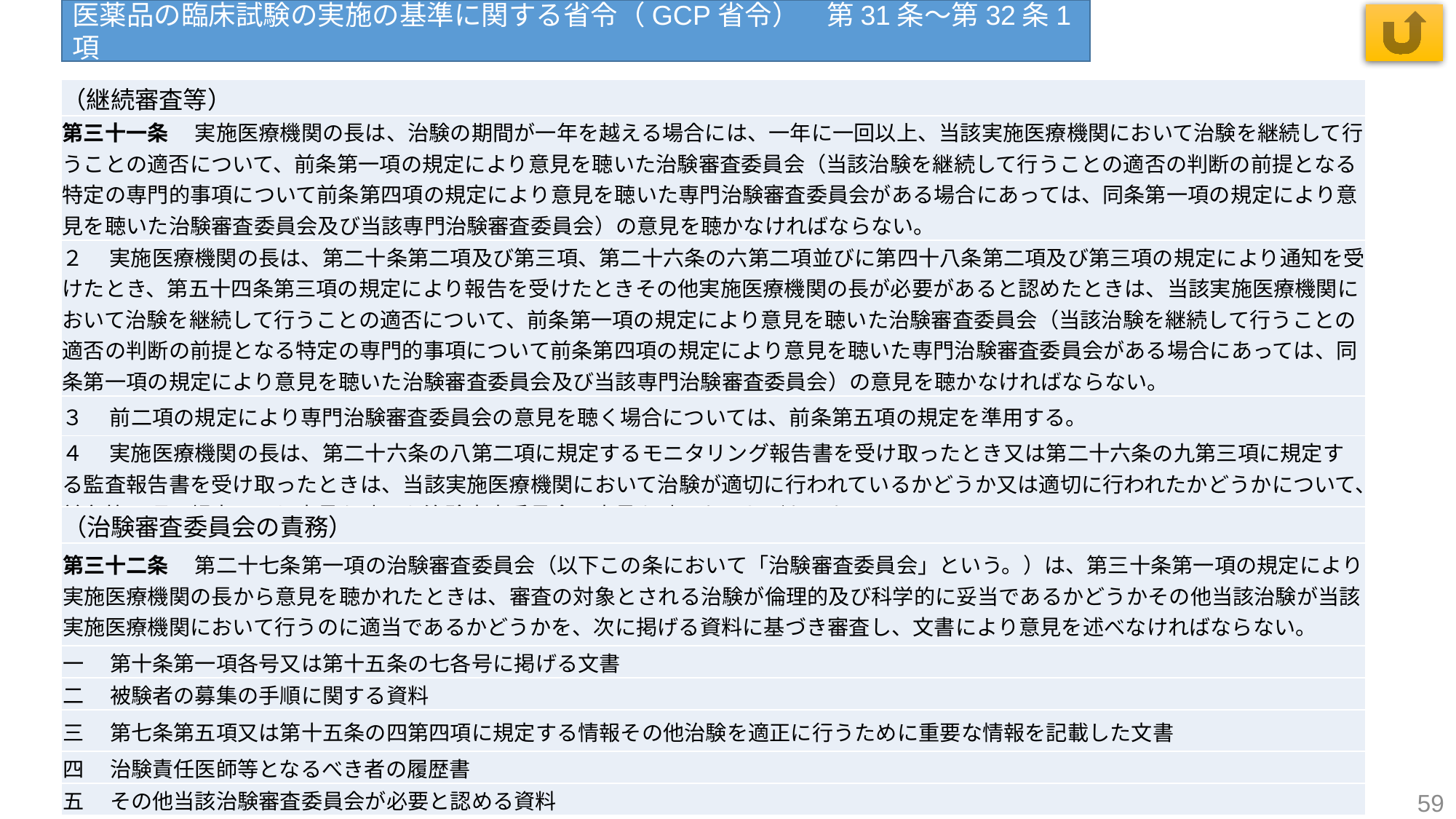

医薬品の臨床試験の実施の基準に関する省令（GCP省令）　第31条～第32条1項

| （継続審査等） |
| --- |
| 第三十一条 　実施医療機関の長は、治験の期間が一年を越える場合には、一年に一回以上、当該実施医療機関において治験を継続して行うことの適否について、前条第一項の規定により意見を聴いた治験審査委員会（当該治験を継続して行うことの適否の判断の前提となる特定の専門的事項について前条第四項の規定により意見を聴いた専門治験審査委員会がある場合にあっては、同条第一項の規定により意見を聴いた治験審査委員会及び当該専門治験審査委員会）の意見を聴かなければならない。 |
| ２ 　実施医療機関の長は、第二十条第二項及び第三項、第二十六条の六第二項並びに第四十八条第二項及び第三項の規定により通知を受けたとき、第五十四条第三項の規定により報告を受けたときその他実施医療機関の長が必要があると認めたときは、当該実施医療機関において治験を継続して行うことの適否について、前条第一項の規定により意見を聴いた治験審査委員会（当該治験を継続して行うことの適否の判断の前提となる特定の専門的事項について前条第四項の規定により意見を聴いた専門治験審査委員会がある場合にあっては、同条第一項の規定により意見を聴いた治験審査委員会及び当該専門治験審査委員会）の意見を聴かなければならない。 |
| ３ 　前二項の規定により専門治験審査委員会の意見を聴く場合については、前条第五項の規定を準用する。 |
| ４ 　実施医療機関の長は、第二十六条の八第二項に規定するモニタリング報告書を受け取ったとき又は第二十六条の九第三項に規定する監査報告書を受け取ったときは、当該実施医療機関において治験が適切に行われているかどうか又は適切に行われたかどうかについて、前条第一項の規定により意見を聴いた治験審査委員会の意見を聴かなければならない。 |
| （治験審査委員会の責務） |
| --- |
| 第三十二条 　第二十七条第一項の治験審査委員会（以下この条において「治験審査委員会」という。）は、第三十条第一項の規定により実施医療機関の長から意見を聴かれたときは、審査の対象とされる治験が倫理的及び科学的に妥当であるかどうかその他当該治験が当該実施医療機関において行うのに適当であるかどうかを、次に掲げる資料に基づき審査し、文書により意見を述べなければならない。 |
| 一 　第十条第一項各号又は第十五条の七各号に掲げる文書 |
| 二 　被験者の募集の手順に関する資料 |
| 三 　第七条第五項又は第十五条の四第四項に規定する情報その他治験を適正に行うために重要な情報を記載した文書 |
| 四 　治験責任医師等となるべき者の履歴書 |
| 五 　その他当該治験審査委員会が必要と認める資料 |